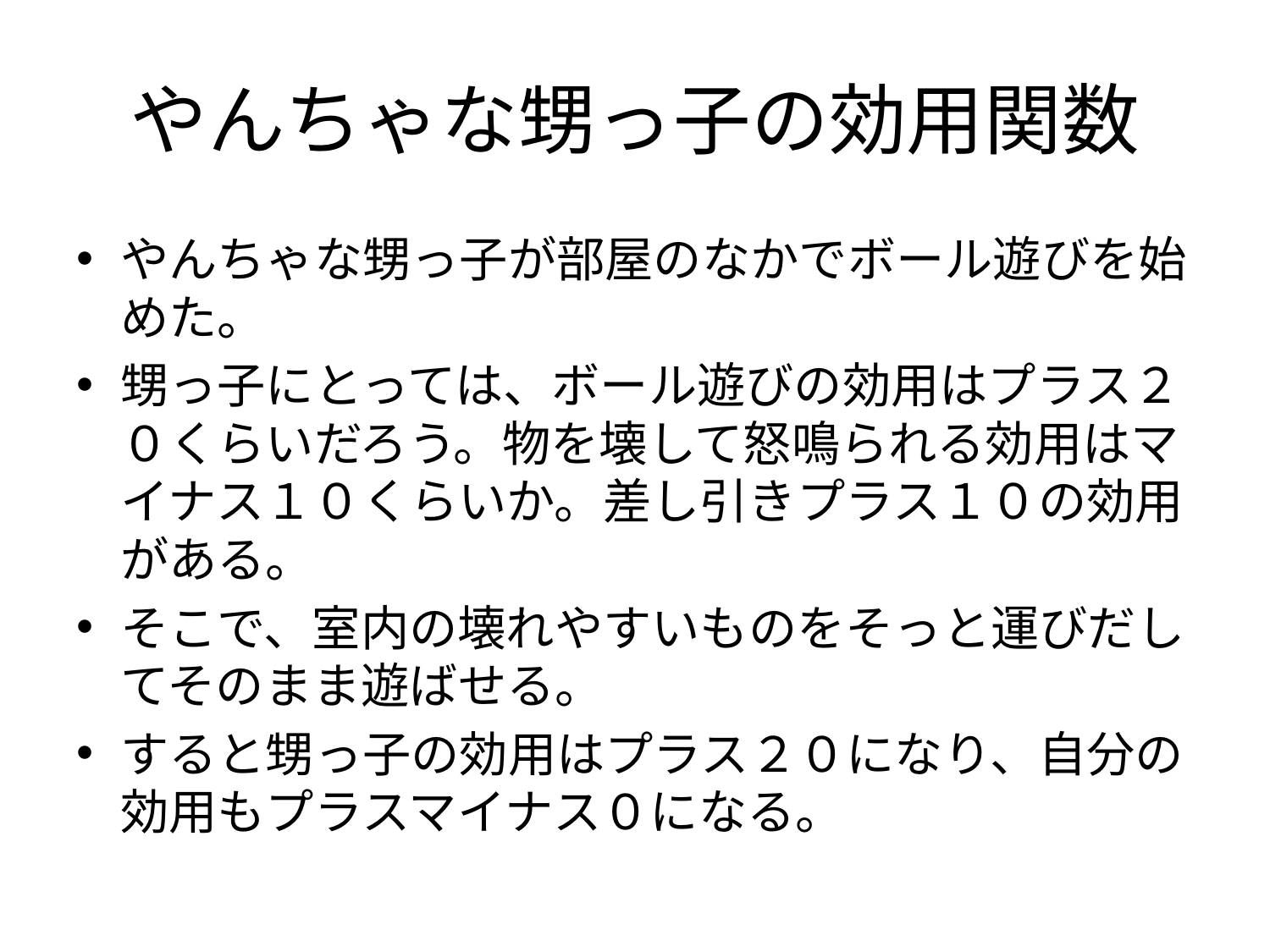

# やんちゃな甥っ子の効用関数
やんちゃな甥っ子が部屋のなかでボール遊びを始めた。
甥っ子にとっては、ボール遊びの効用はプラス２０くらいだろう。物を壊して怒鳴られる効用はマイナス１０くらいか。差し引きプラス１０の効用がある。
そこで、室内の壊れやすいものをそっと運びだしてそのまま遊ばせる。
すると甥っ子の効用はプラス２０になり、自分の効用もプラスマイナス０になる。